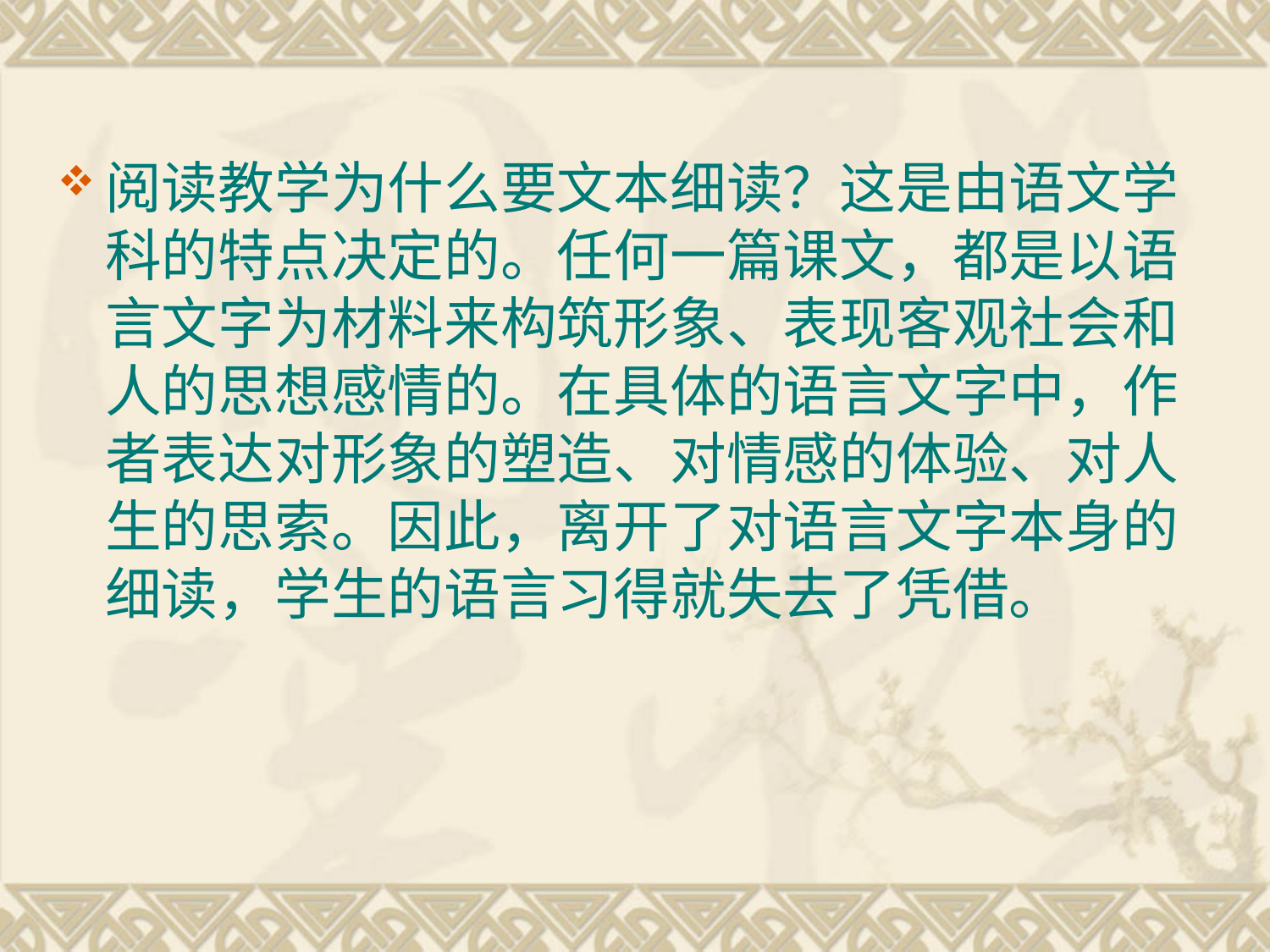

阅读教学为什么要文本细读？这是由语文学科的特点决定的。任何一篇课文，都是以语言文字为材料来构筑形象、表现客观社会和人的思想感情的。在具体的语言文字中，作者表达对形象的塑造、对情感的体验、对人生的思索。因此，离开了对语言文字本身的细读，学生的语言习得就失去了凭借。